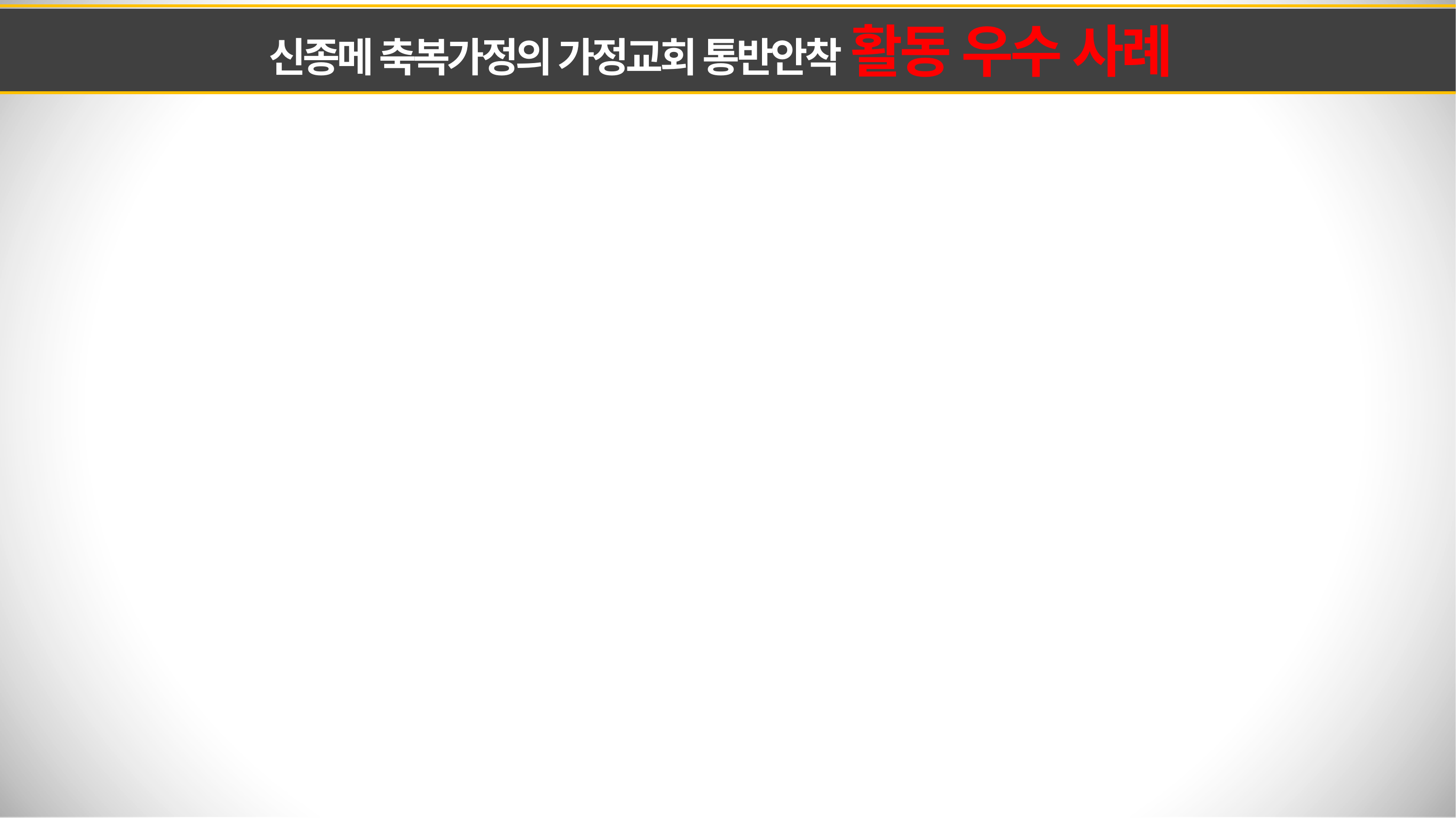

신종메 축복가정의 가정교회 통반안착 활동 우수 사례